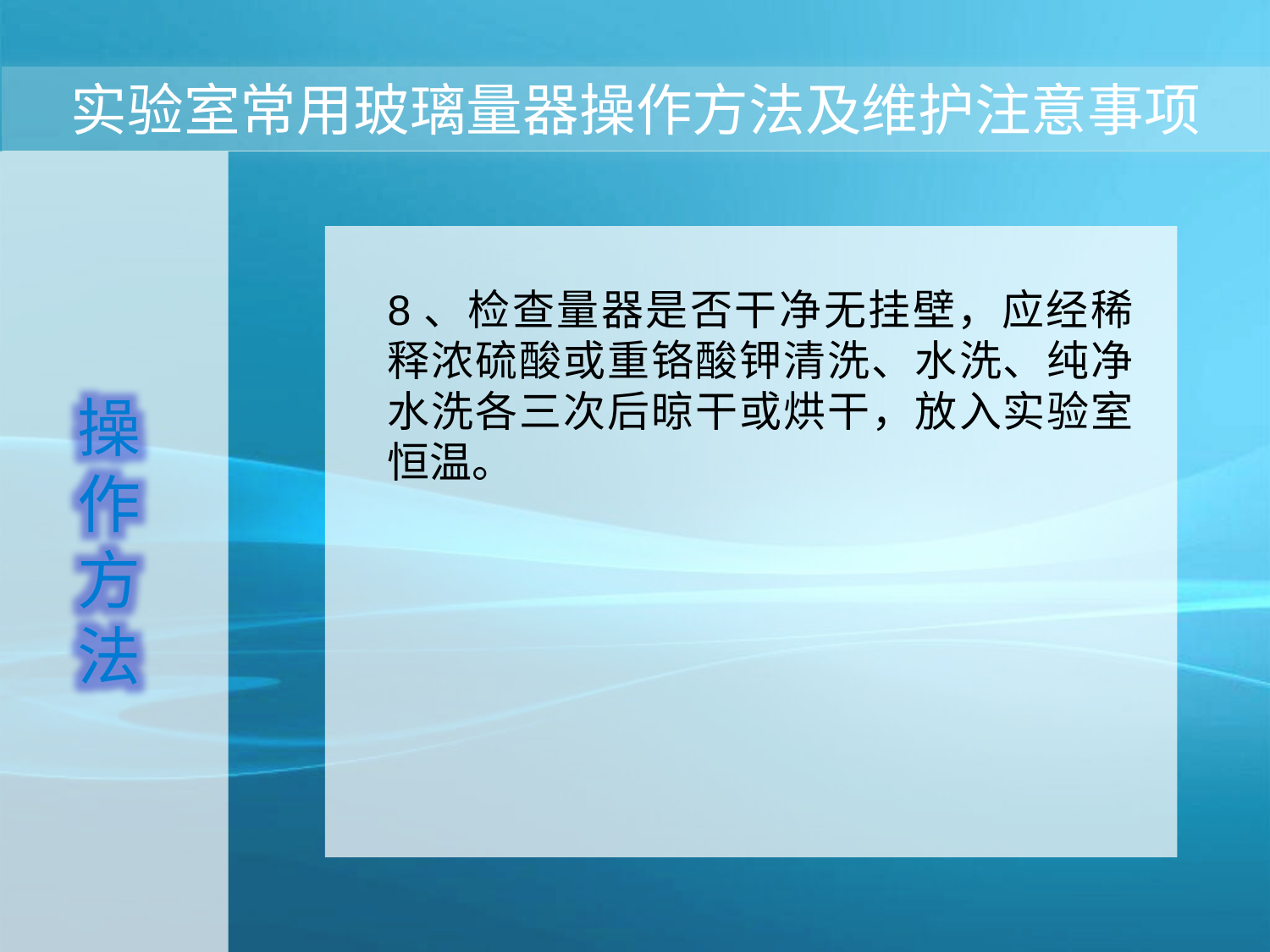

# 实验室常用玻璃量器操作方法及维护注意事项

8、检查量器是否干净无挂壁，应经稀释浓硫酸或重铬酸钾清洗、水洗、纯净水洗各三次后晾干或烘干，放入实验室恒温。
操作方法